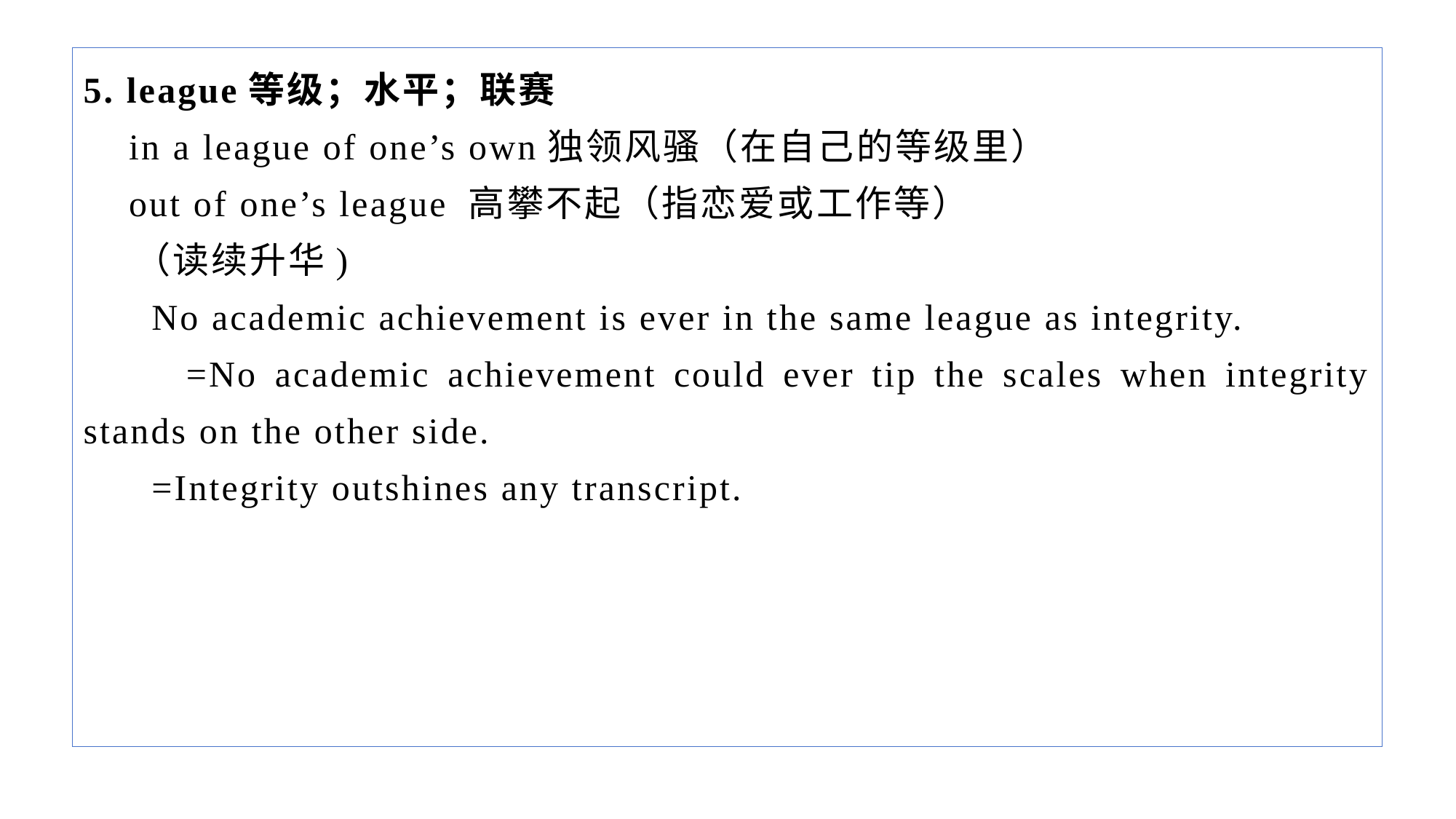

5. league等级；水平；联赛
    in a league of one’s own独领风骚（在自己的等级里）
    out of one’s league 高攀不起（指恋爱或工作等）
    （读续升华)
      No academic achievement is ever in the same league as integrity.
      =No academic achievement could ever tip the scales when integrity stands on the other side.
      =Integrity outshines any transcript.